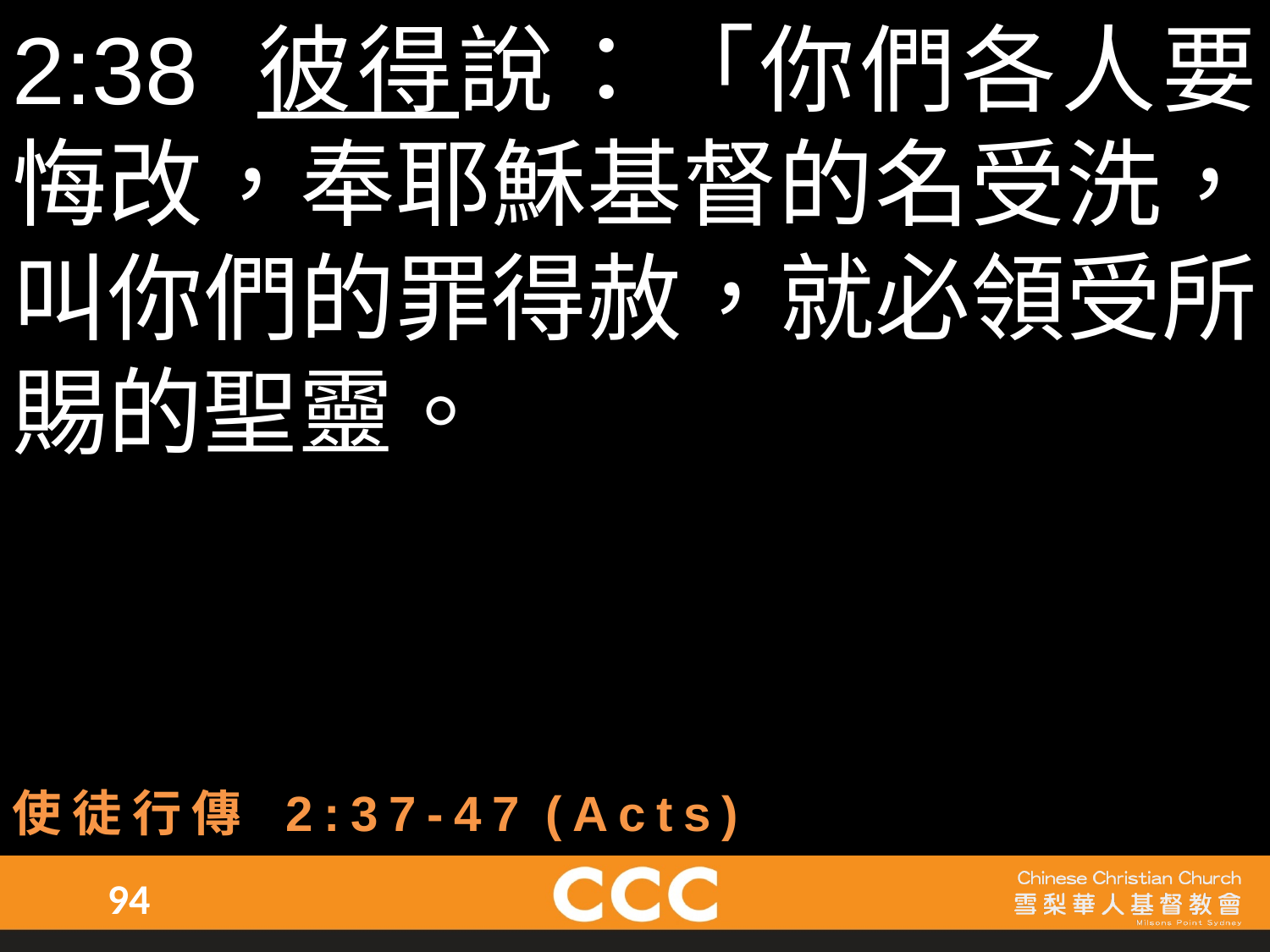

2:38 彼得說：「你們各人要悔改，奉耶穌基督的名受洗，叫你們的罪得赦，就必領受所賜的聖靈。
使徒行傳 2:37-47 (Acts)
94